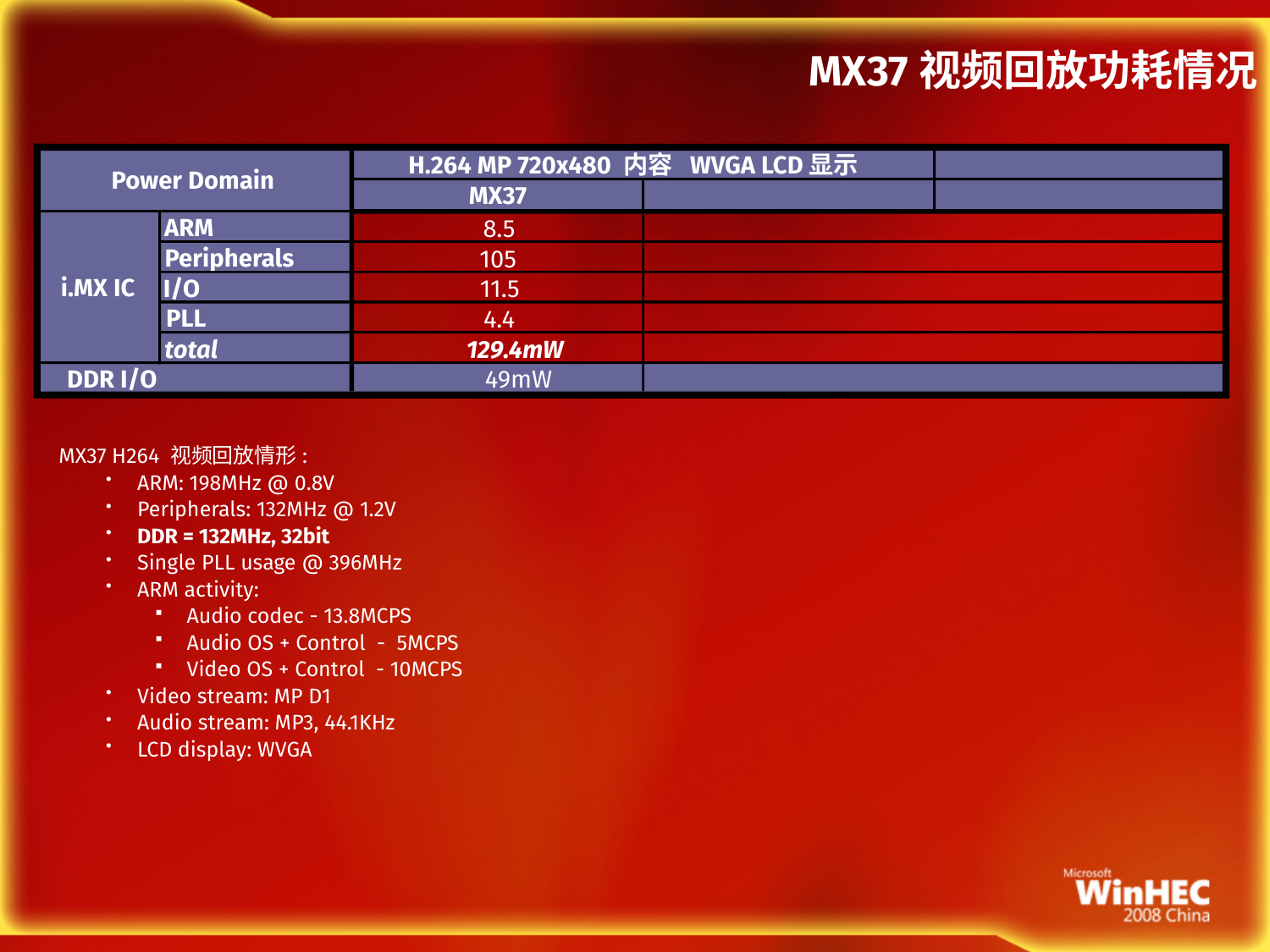

MX37视频回放功耗情况

H.264 MP 720x480 内容  WVGA LCD显示

Power Domain

MX37

ARM

8.5

Peripherals
105

i.MX IC
I/O
11.5

PLL
4.4

total
129.4mW

    DDR I/O
49mW

MX37 H264 视频回放情形:
ARM: 198MHz @ 0.8V
Peripherals: 132MHz @ 1.2V
DDR = 132MHz, 32bit
Single PLL usage @ 396MHz
ARM activity:
Audio codec - 13.8MCPS
Audio OS + Control  -  5MCPS
Video OS + Control  - 10MCPS
Video stream: MP D1
Audio stream: MP3, 44.1KHz
LCD display: WVGA